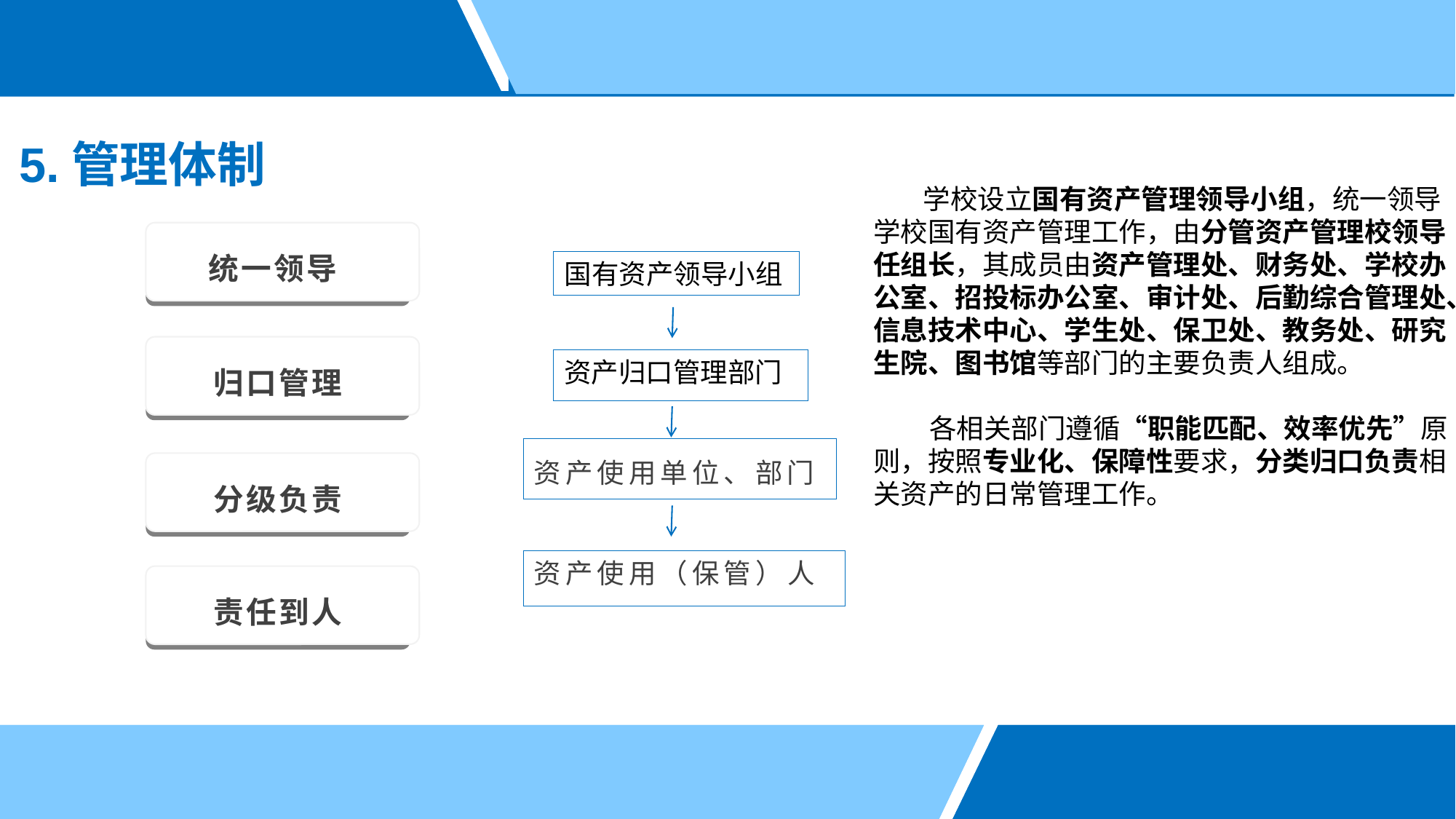

5.管理体制

       学校设立国有资产管理领导小组，统一领导学校国有资产管理工作，由分管资产管理校领导任组长，其成员由资产管理处、财务处、学校办公室、招投标办公室、审计处、后勤综合管理处、信息技术中心、学生处、保卫处、教务处、研究生院、图书馆等部门的主要负责人组成。

        各相关部门遵循“职能匹配、效率优先”原则，按照专业化、保障性要求，分类归口负责相关资产的日常管理工作。

统一领导

国有资产领导小组

归口管理

资产归口管理部门
资产使用单位、部门

分级负责

资产使用（保管）人

责任到人